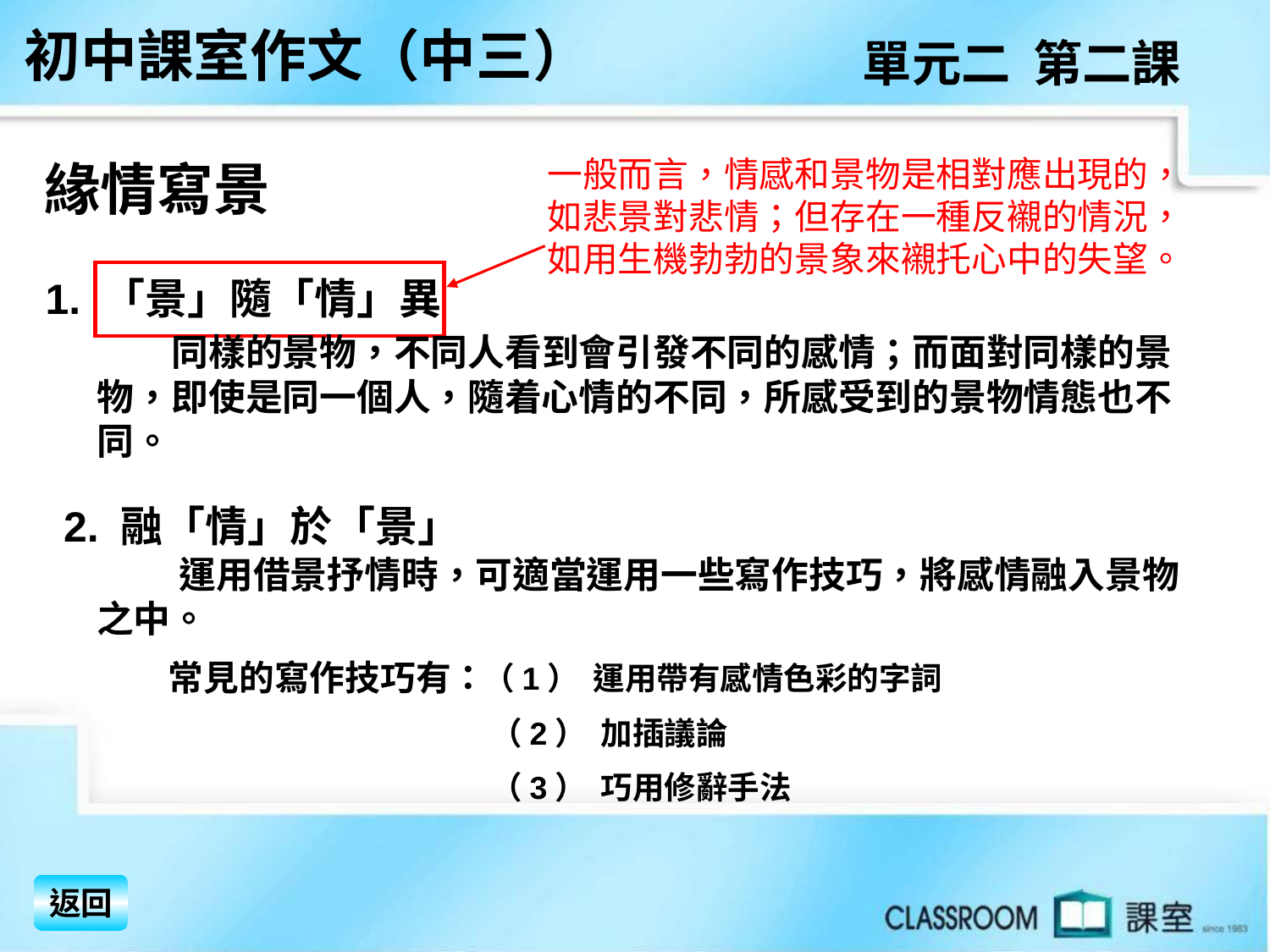

初中課室作文（中三）
單元二  第二課
一般而言，情感和景物是相對應出現的，如悲景對悲情；但存在一種反襯的情況，如用生機勃勃的景象來襯托心中的失望。
緣情寫景

 1. 「景」隨「情」異
　　同樣的景物，不同人看到會引發不同的感情；而面對同樣的景
物，即使是同一個人，隨着心情的不同，所感受到的景物情態也不
同。
2. 融「情」於「景」
　　 　　運用借景抒情時，可適當運用一些寫作技巧，將感情融入景物
　　之中。
常見的寫作技巧有：
（1）  運用帶有感情色彩的字詞
（2）  加插議論
（3）  巧用修辭手法
返回